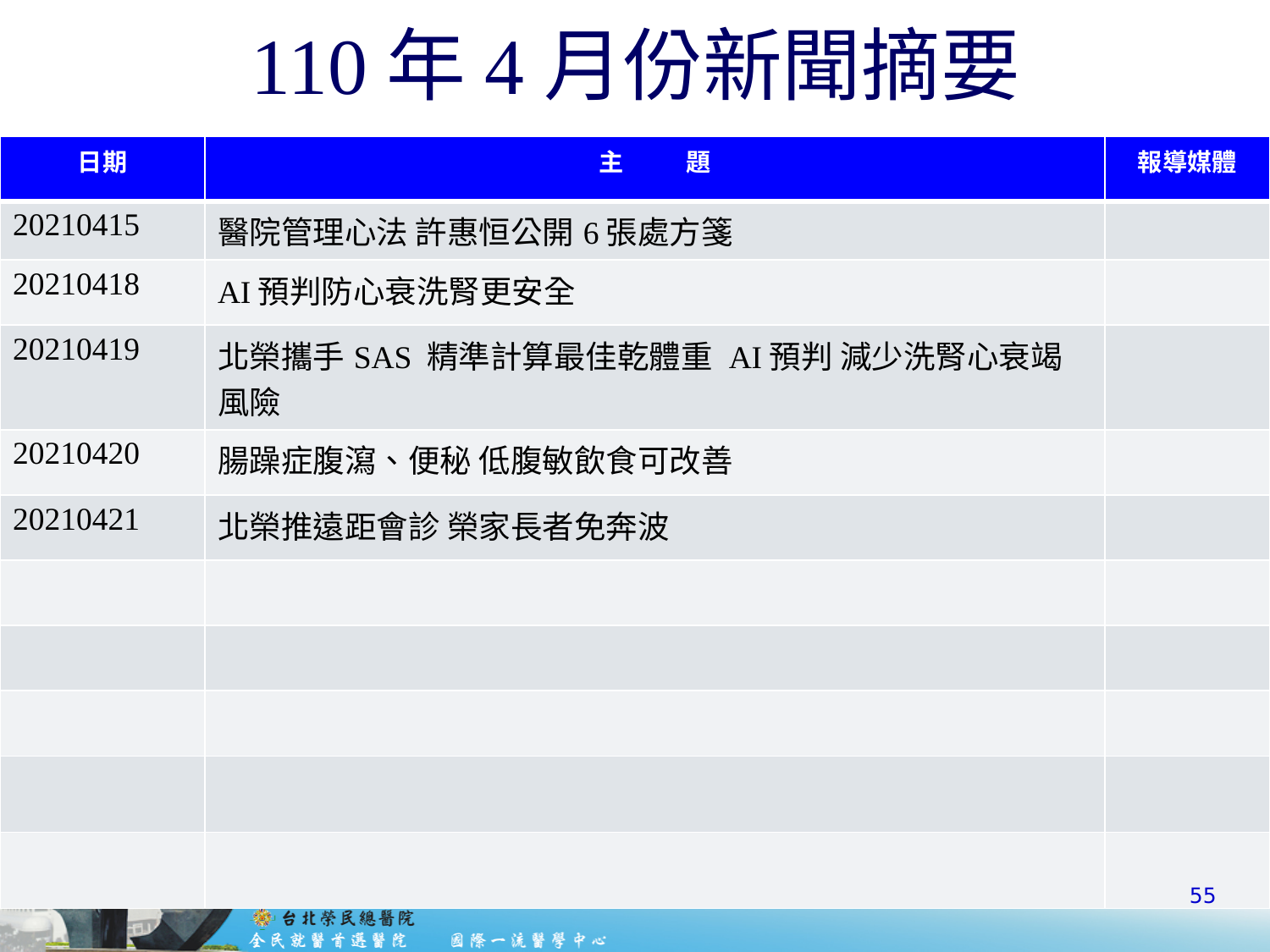

# 110年4月份新聞摘要
| 日期 | 主 題 | 報導媒體 |
| --- | --- | --- |
| 20210415 | 醫院管理心法 許惠恒公開6張處方箋 |  |
| 20210418 | AI預判防心衰洗腎更安全 |  |
| 20210419 | 北榮攜手SAS 精準計算最佳乾體重 AI預判 減少洗腎心衰竭風險 |  |
| 20210420 | 腸躁症腹瀉、便秘 低腹敏飲食可改善 |  |
| 20210421 | 北榮推遠距會診 榮家長者免奔波 |  |
|  |  |  |
|  |  |  |
|  |  |  |
|  |  |  |
|  |  |  |
55